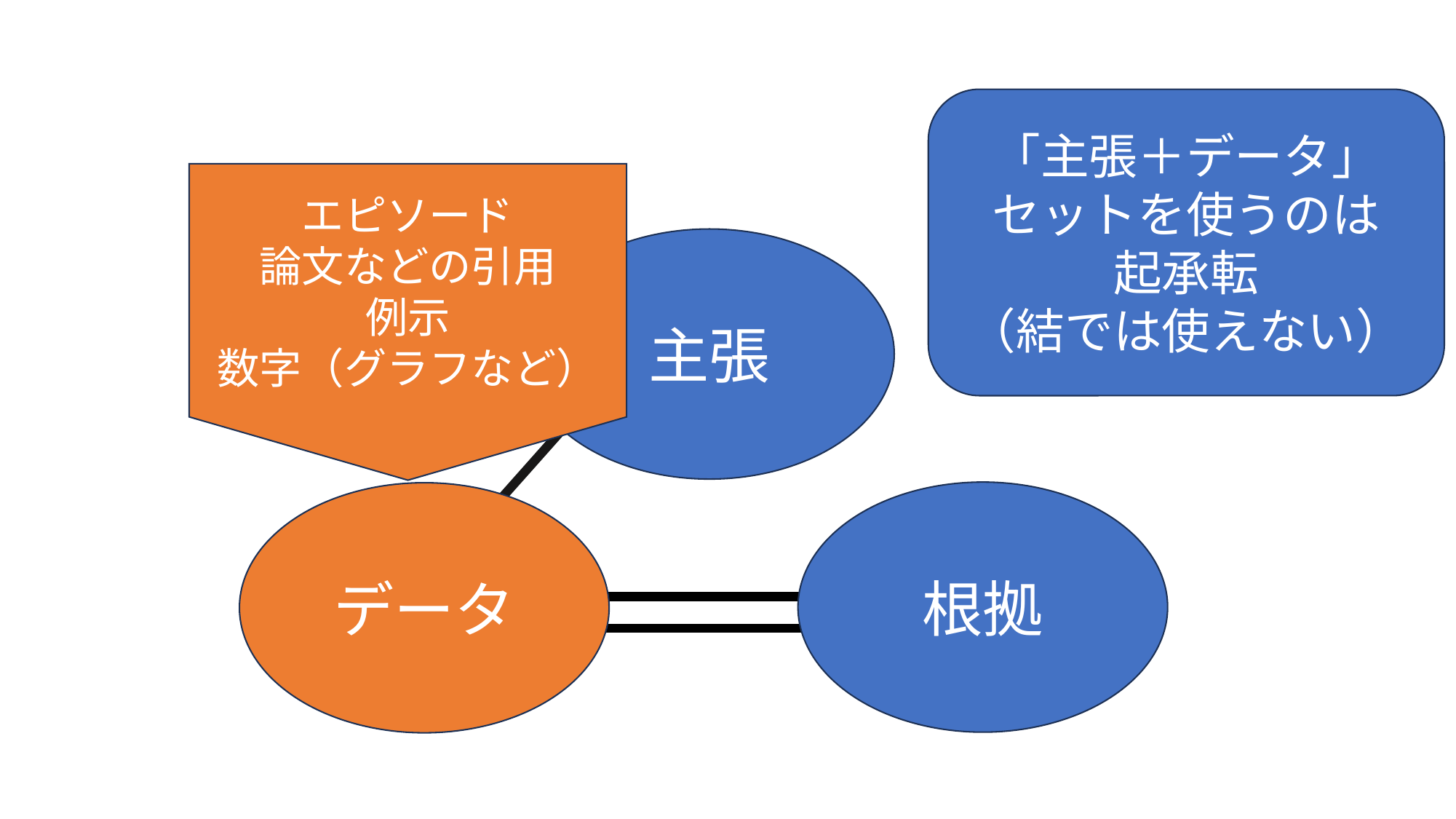

「主張＋データ」
セットを使うのは
起承転
（結では使えない）
エピソード
論文などの引用
例示
数字（グラフなど）
主張
根拠
データ